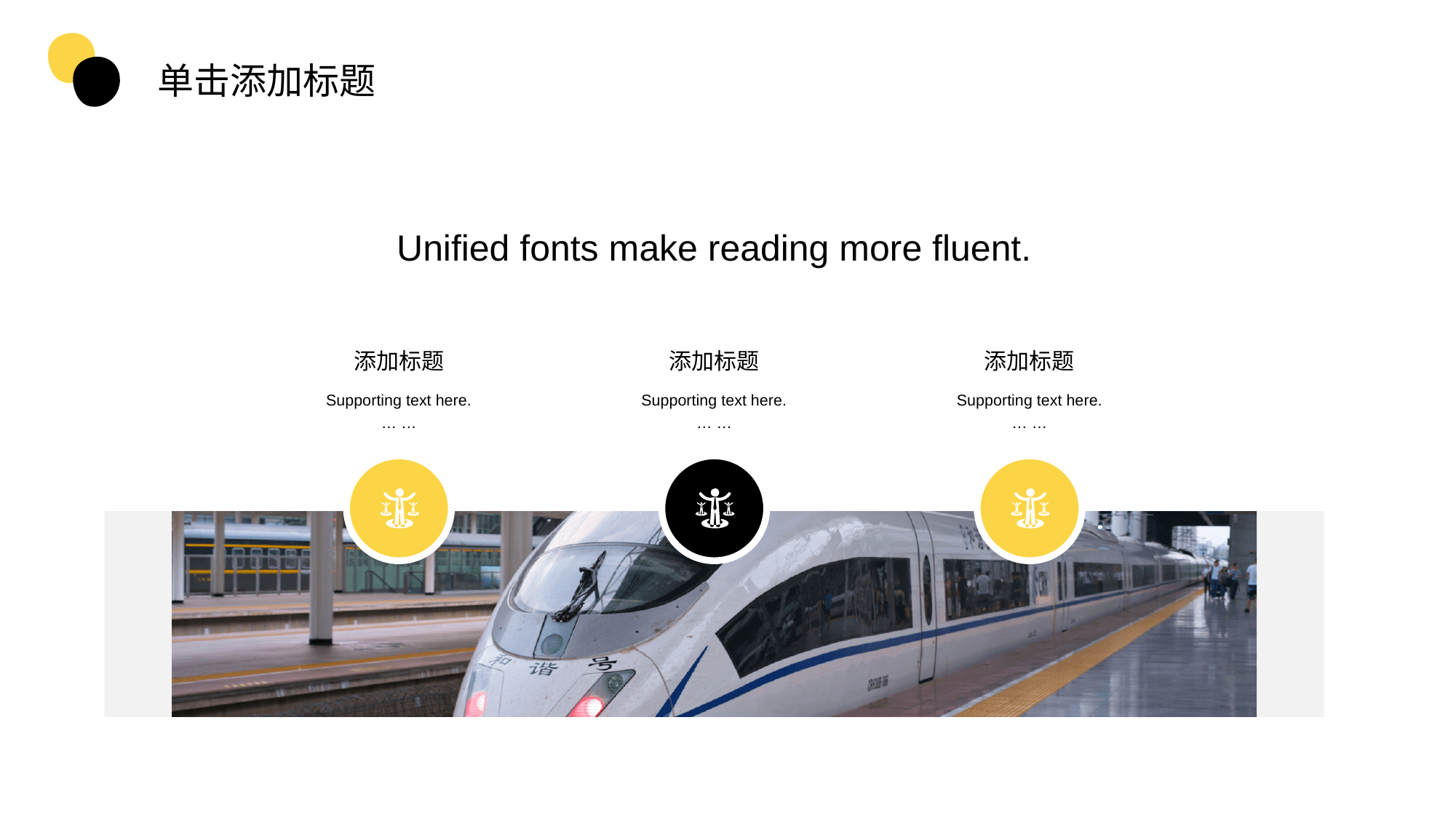

单击添加标题
Unified fonts make reading more fluent.
添加标题
Supporting text here.
… …
添加标题
添加标题
Supporting text here.
… …
Supporting text here.
… …